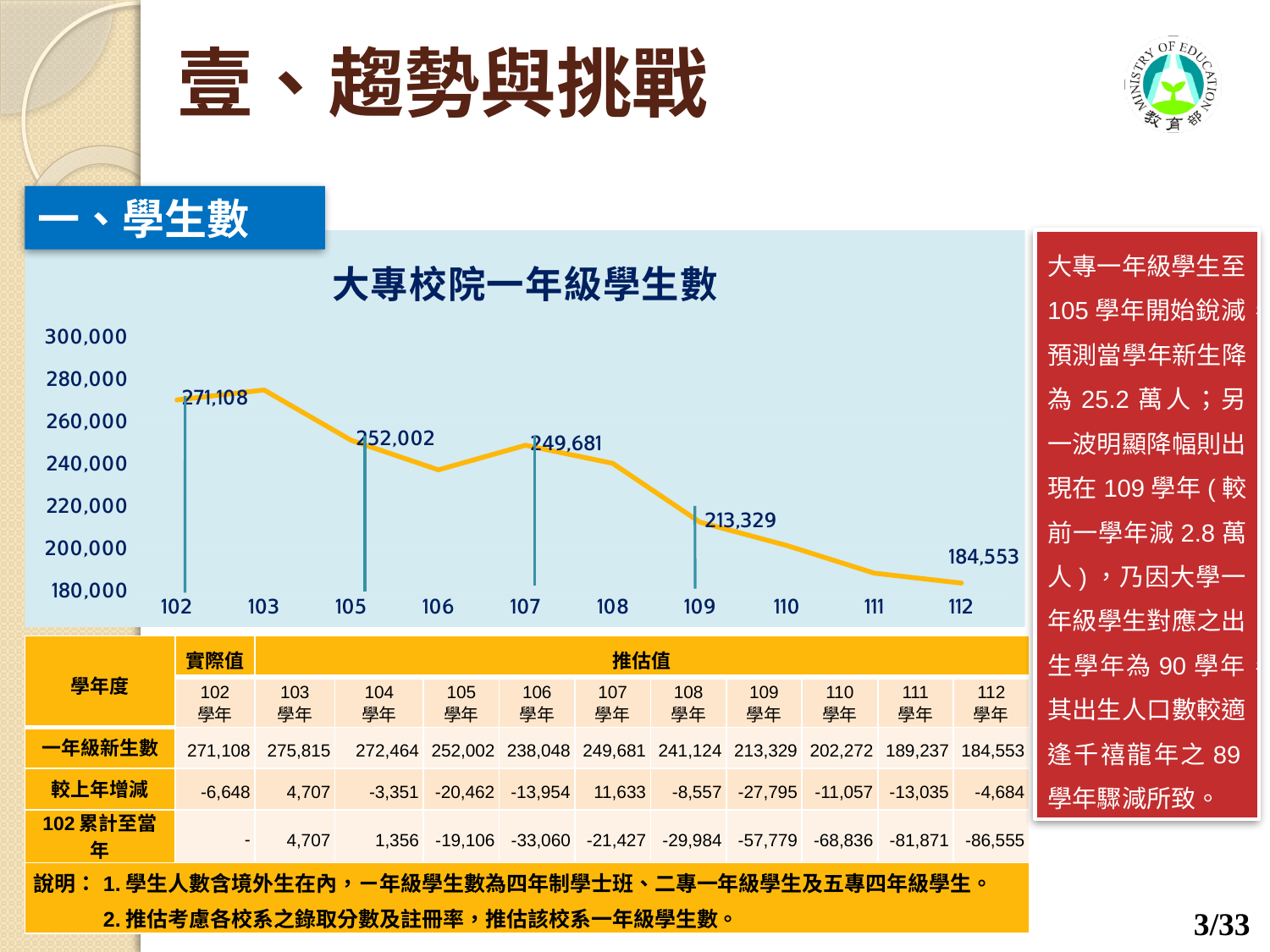

# 壹、趨勢與挑戰
一、學生數
大專一年級學生至105學年開始銳減，預測當學年新生降為25.2萬人；另一波明顯降幅則出現在109學年(較前一學年減2.8萬人)，乃因大學一年級學生對應之出生學年為90學年，其出生人口數較適逢千禧龍年之89學年驟減所致。

### Chart:

| Category | 大專校院一年級學生數 |
|---|---|
| 102 | 271108.0 |
| 103 | 275815.0 |
| 105 | 252002.0 |
| 106 | 238048.0 |
| 107 | 249681.0 |
| 108 | 241124.0 |
| 109 | 213329.0 |
| 110 | 202272.0 |
| 111 | 189237.0 |
| 112 | 184553.0 |
| 學年度 | 實際值 | 推估值 |  |  |  |  |  |  |  |  |  |
| --- | --- | --- | --- | --- | --- | --- | --- | --- | --- | --- | --- |
|  | 102 學年 | 103 學年 | 104 學年 | 105 學年 | 106 學年 | 107 學年 | 108 學年 | 109 學年 | 110 學年 | 111 學年 | 112 學年 |
| 一年級新生數 | 271,108 | 275,815 | 272,464 | 252,002 | 238,048 | 249,681 | 241,124 | 213,329 | 202,272 | 189,237 | 184,553 |
| 較上年增減 | -6,648 | 4,707 | -3,351 | -20,462 | -13,954 | 11,633 | -8,557 | -27,795 | -11,057 | -13,035 | -4,684 |
| 102累計至當年 | - | 4,707 | 1,356 | -19,106 | -33,060 | -21,427 | -29,984 | -57,779 | -68,836 | -81,871 | -86,555 |
| 說明：1.學生人數含境外生在內，ㄧ年級學生數為四年制學士班、二專一年級學生及五專四年級學生。 　　　2.推估考慮各校系之錄取分數及註冊率，推估該校系一年級學生數。 |  |  |  |  |  |  |  |  |  |  |  |